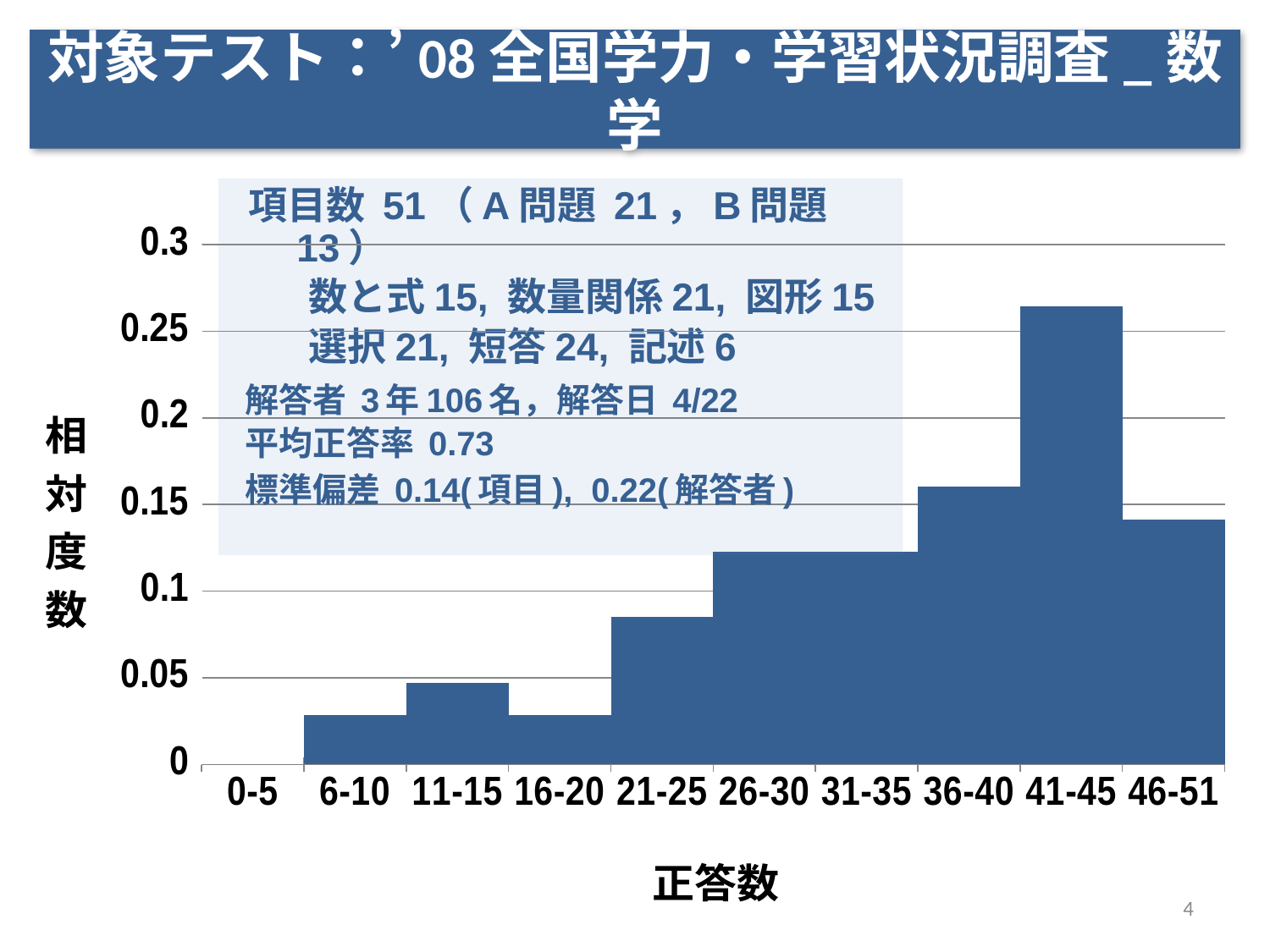

# 対象テスト：’08全国学力・学習状況調査_数学
 項目数 51（A問題 21，B問題 13）
　　数と式15, 数量関係21, 図形15
　　選択21, 短答24, 記述6

### Chart

| Category |  |
|---|---|
| 0-5 | 0.0 |
| 6-10 | 0.02830188679245283 |
| 11-15 | 0.04716981132075472 |
| 16-20 | 0.02830188679245283 |
| 21-25 | 0.08490566037735918 |
| 26-30 | 0.12264150943396226 |
| 31-35 | 0.12264150943396226 |
| 36-40 | 0.16037735849056672 |
| 41-45 | 0.2641509433962264 |
| 46-51 | 0.14150943396226556 |
 解答者 3年106名，解答日 4/22
 平均正答率 0.73
 標準偏差 0.14(項目),  0.22(解答者)
4